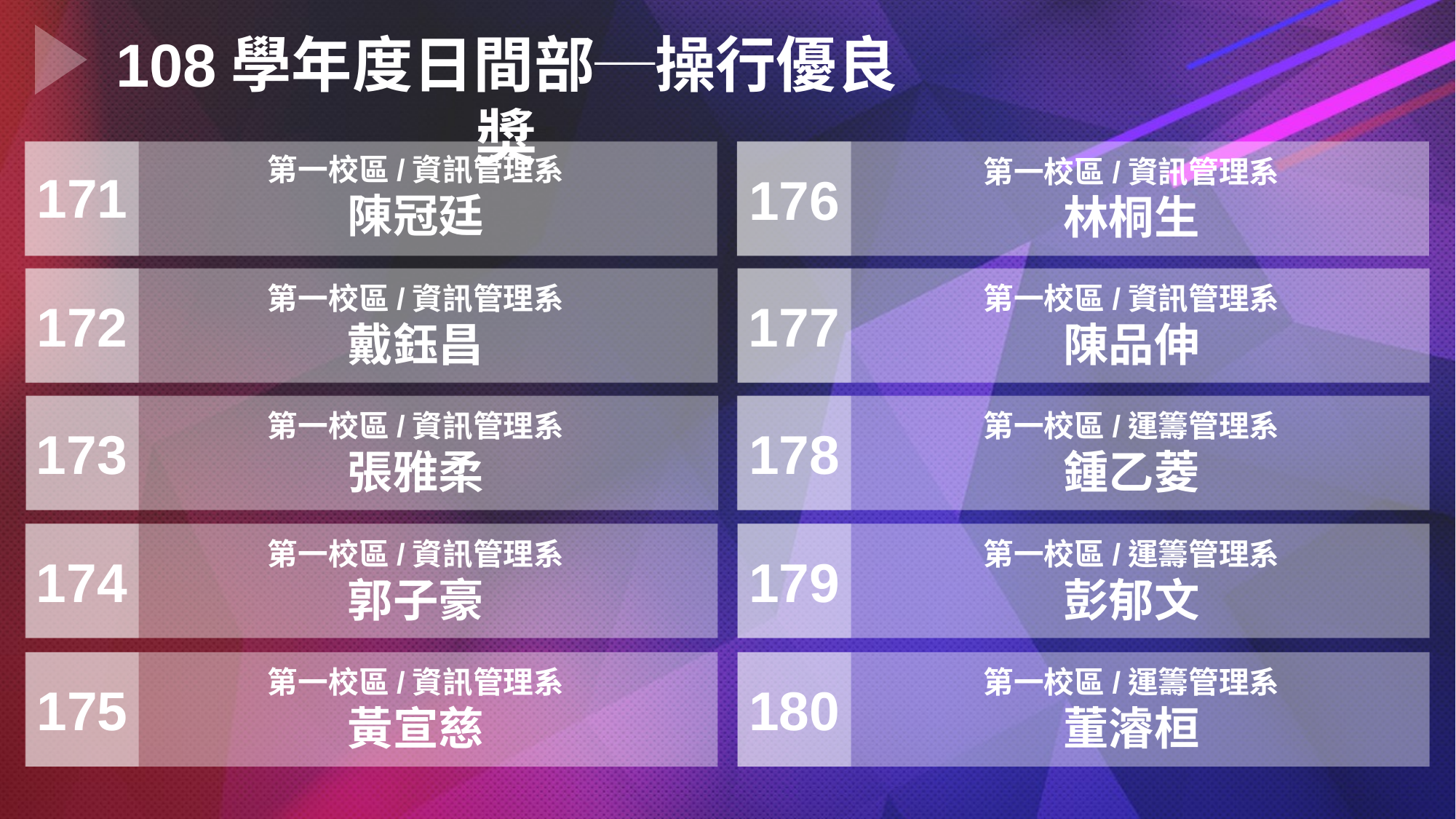

108學年度日間部─操行優良獎

第一校區/資訊管理系
陳冠廷
第一校區/資訊管理系
林桐生
171
176

第一校區/資訊管理系
戴鈺昌
第一校區/資訊管理系
陳品伸
177
172

第一校區/資訊管理系
張雅柔
第一校區/運籌管理系
鍾乙菱
178
173

第一校區/資訊管理系
郭子豪
第一校區/運籌管理系
彭郁文
174
179

第一校區/資訊管理系
黃宣慈
第一校區/運籌管理系
董濬桓
175
180